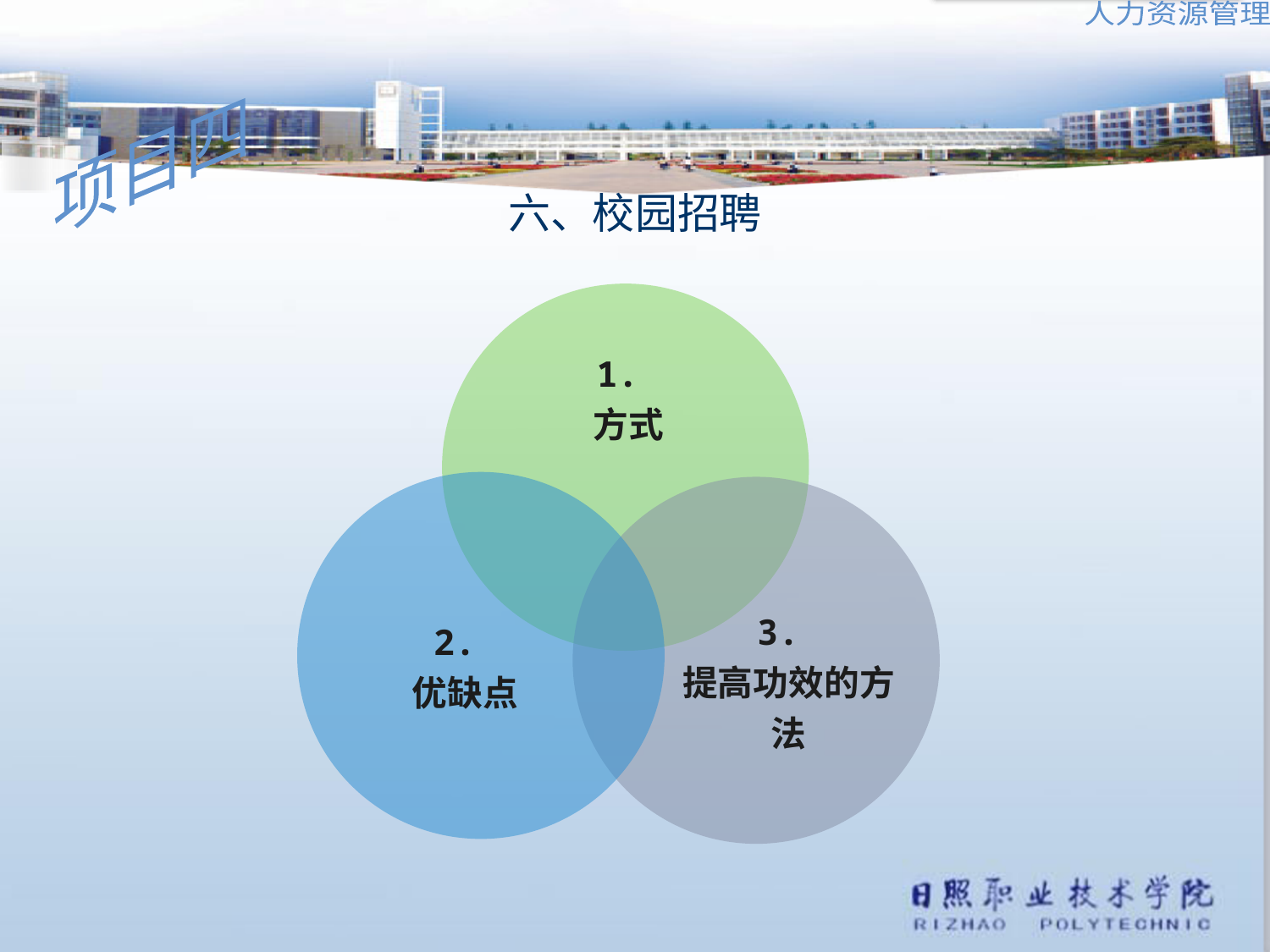

六、校园招聘

1.
方式

3.
提高功效的方法
2.
优缺点